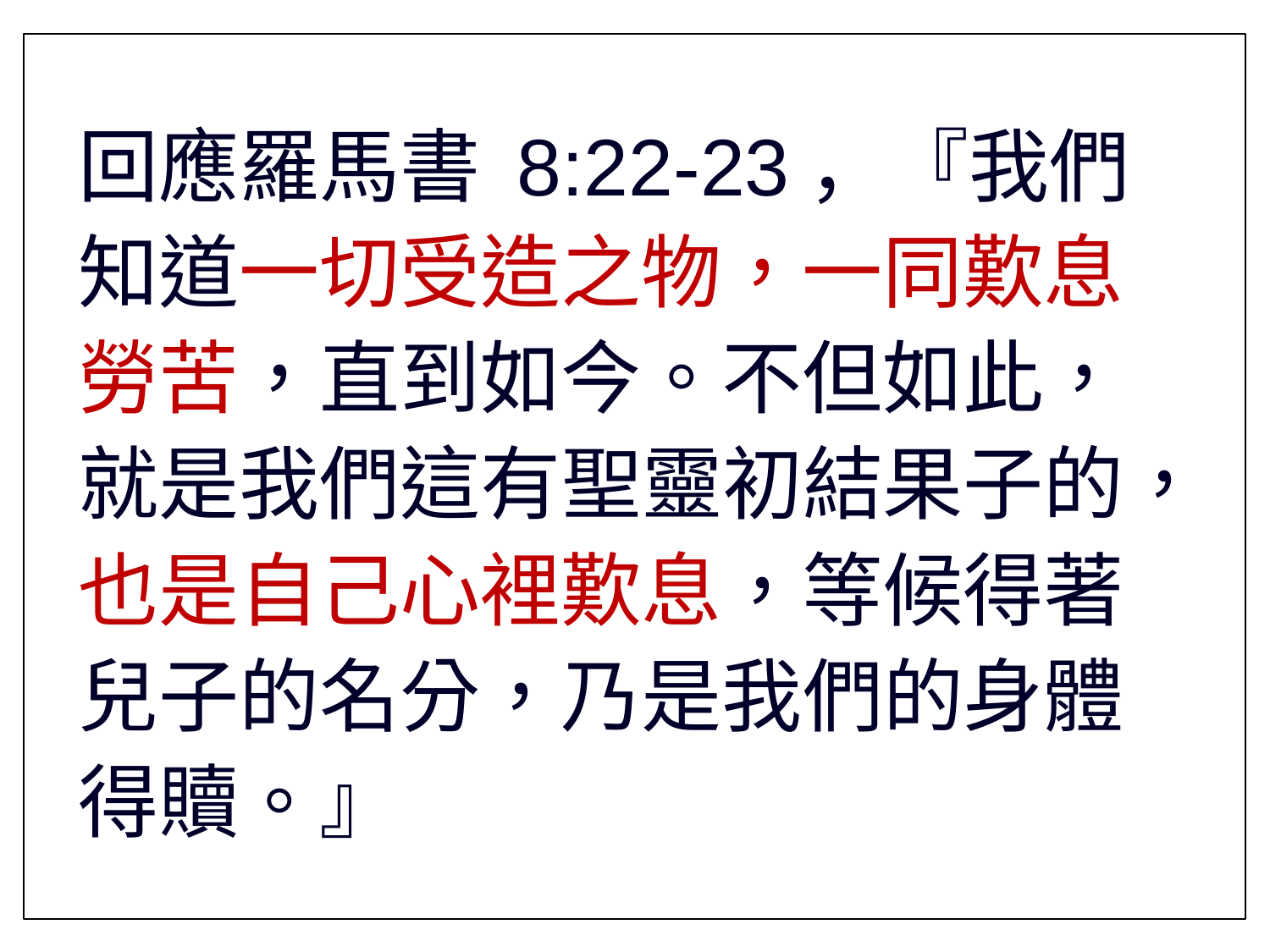

回應羅馬書 8:22-23，『我們知道一切受造之物，一同歎息勞苦，直到如今。不但如此，就是我們這有聖靈初結果子的，也是自己心裡歎息，等候得著兒子的名分，乃是我們的身體得贖。』